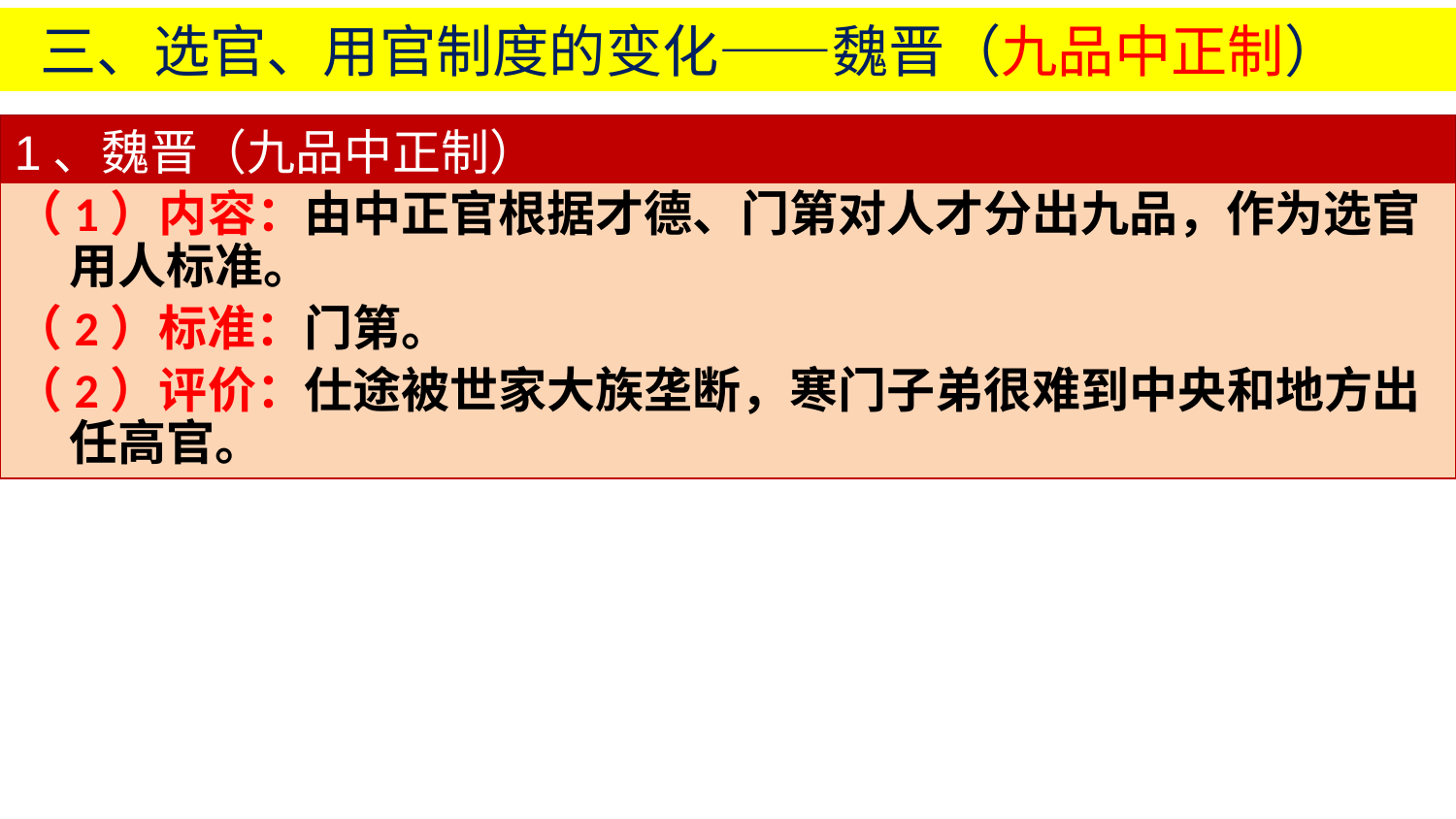

三、选官、用官制度的变化——魏晋（九品中正制）
1、魏晋（九品中正制）
（1）内容：由中正官根据才德、门第对人才分出九品，作为选官用人标准。
（2）标准：门第。
（2）评价：仕途被世家大族垄断，寒门子弟很难到中央和地方出任高官。